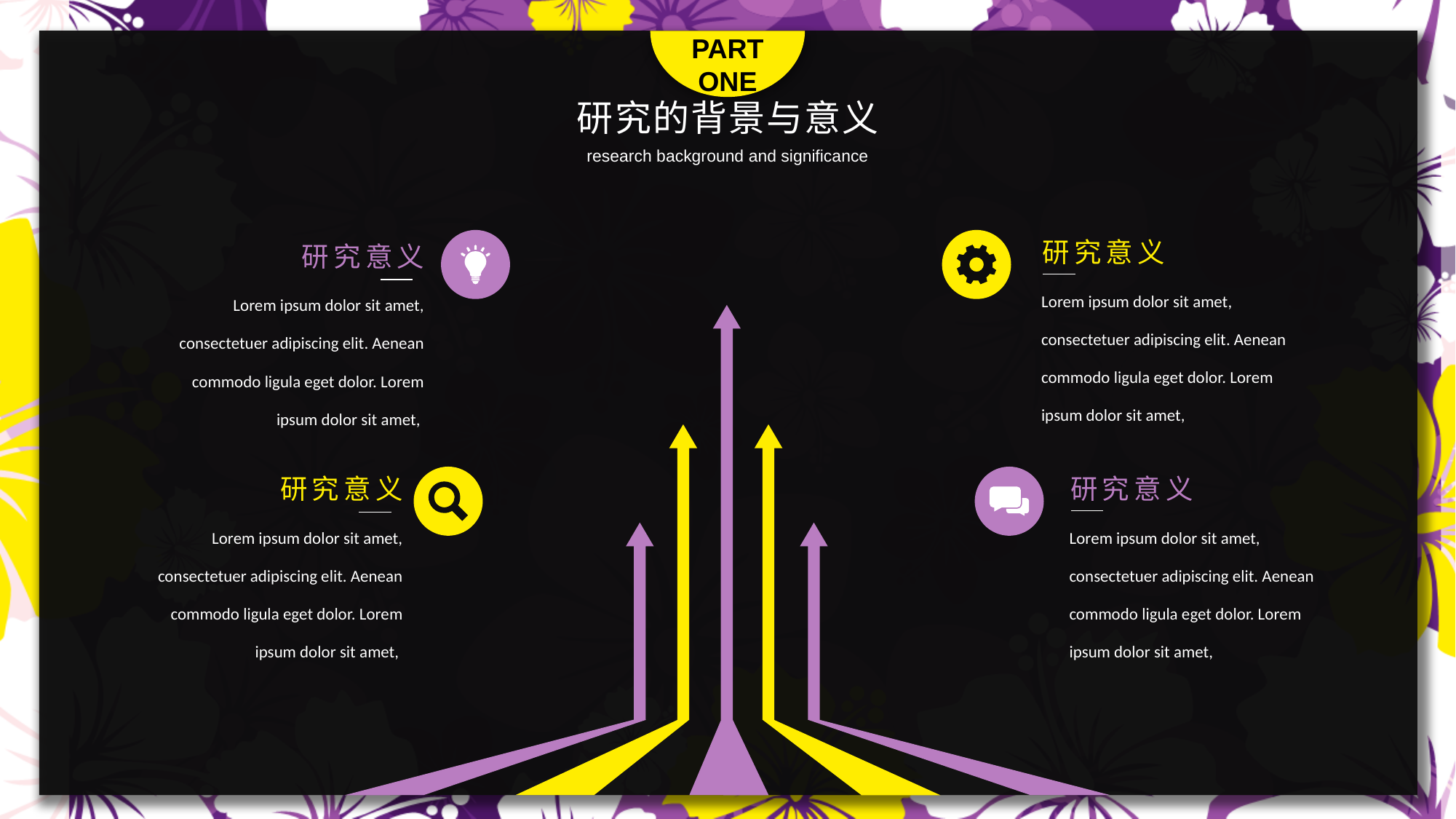

PART ONE
研究的背景与意义
research background and significance

研究意义
Lorem ipsum dolor sit amet, consectetuer adipiscing elit. Aenean commodo ligula eget dolor. Lorem ipsum dolor sit amet,

研究意义
Lorem ipsum dolor sit amet, consectetuer adipiscing elit. Aenean commodo ligula eget dolor. Lorem ipsum dolor sit amet,

研究意义
Lorem ipsum dolor sit amet, consectetuer adipiscing elit. Aenean commodo ligula eget dolor. Lorem ipsum dolor sit amet,

研究意义
Lorem ipsum dolor sit amet, consectetuer adipiscing elit. Aenean commodo ligula eget dolor. Lorem ipsum dolor sit amet,